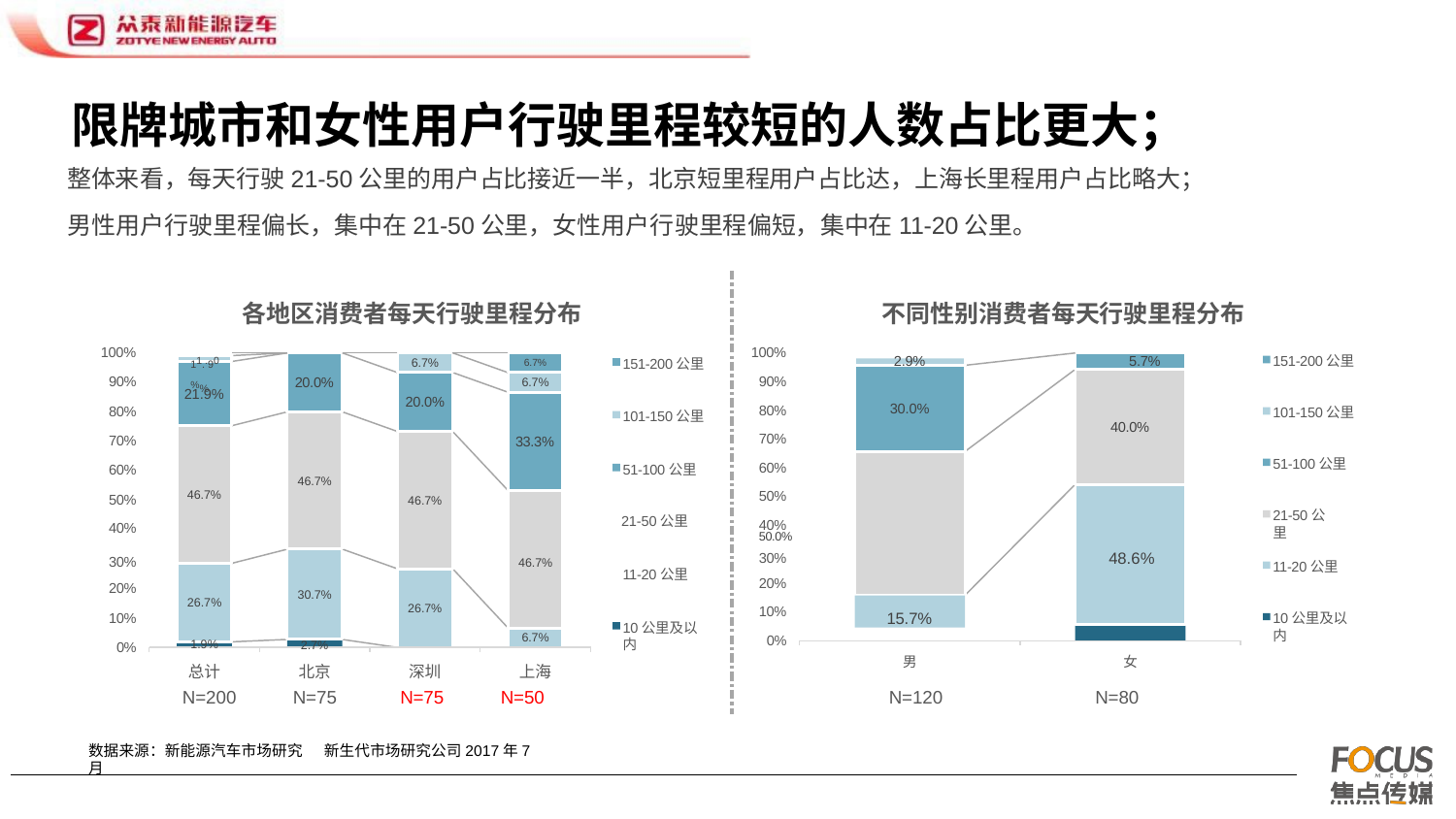

# 限牌城市和女性用户行驶里程较短的人数占比更大；
整体来看，每天行驶21-50公里的用户占比接近一半，北京短里程用户占比达，上海长里程用户占比略大；
男性用户行驶里程偏长，集中在21-50公里，女性用户行驶里程偏短，集中在11-20公里。

各地区消费者每天行驶里程分布
不同性别消费者每天行驶里程分布
2.9%	5.7%
100%
90%
100%
90%
80%
70%
60%
50%
11..90%%
151-200公里

151-200公里
6.7%
6.7%

20.0%

6.7%
21.9%
20.0%

30.0%
80%
70%
60%
101-150公里
101-150公里

40.0%

33.3%

51-100公里
51-100公里

46.7%

46.7%
50%

46.7%
21-50公里

| 40% | 21-50公里 | 40% 50.0% |  |
| --- | --- | --- | --- |
| 30% | 46.7% | 30% | 48.6% |

11-20公里

11-20公里

20%
10%
0%
20%
30.7%

2.7%
26.7%
15.7%
26.7%
10%
0%
10公里及以内

10公里及以内

6.7%
1.9%

男
女
总计
N=200
北京
N=75
深圳
N=75
上海
N=50
N=120
N=80
数据来源：新能源汽车市场研究	新生代市场研究公司2017年7月